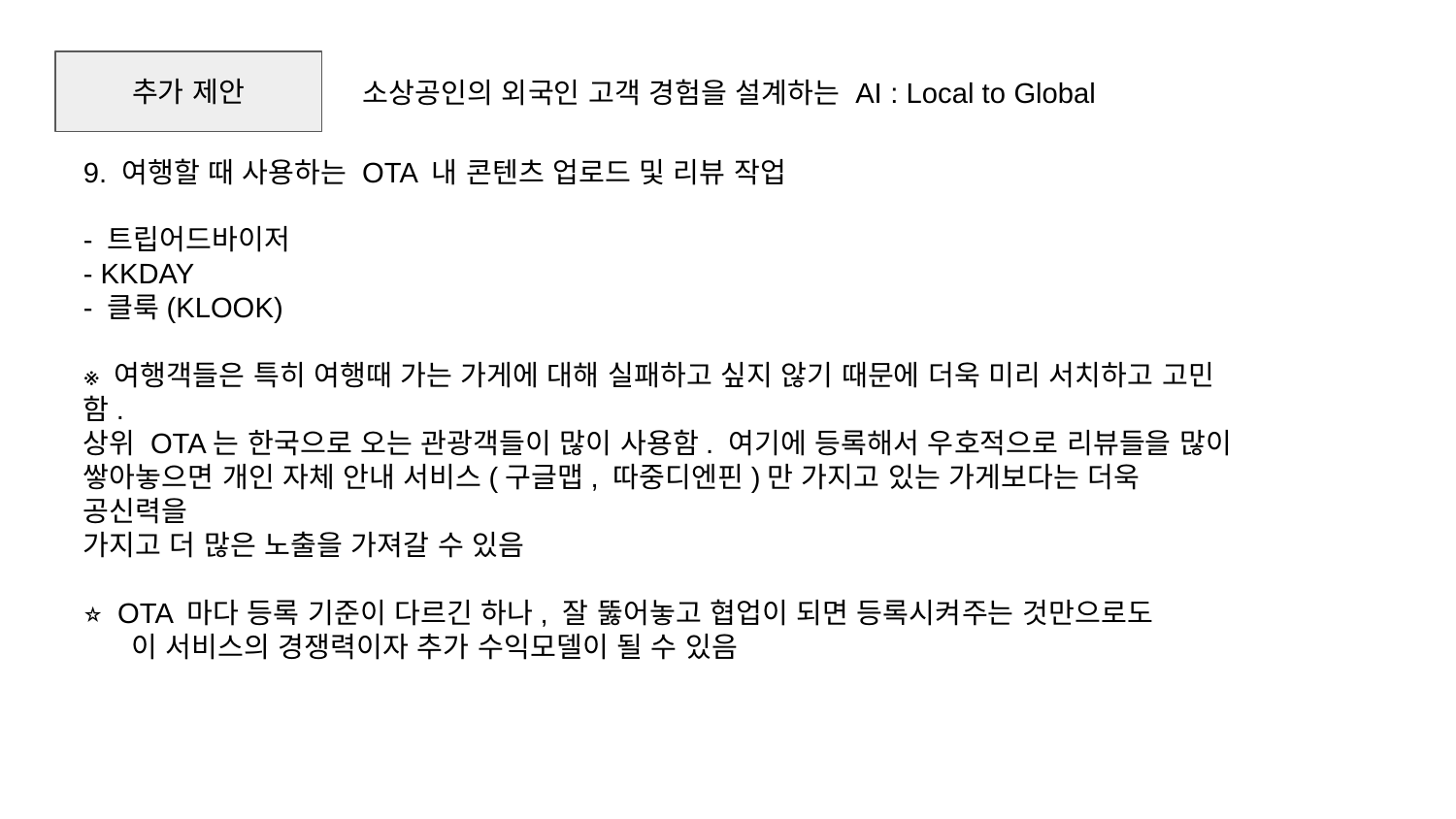

추가 제안
소상공인의 외국인 고객 경험을 설계하는 AI : Local to Global
9. 여행할 때 사용하는 OTA 내 콘텐츠 업로드 및 리뷰 작업
- 트립어드바이저
- KKDAY
- 클룩(KLOOK)
※ 여행객들은 특히 여행때 가는 가게에 대해 실패하고 싶지 않기 때문에 더욱 미리 서치하고 고민함.
상위 OTA는 한국으로 오는 관광객들이 많이 사용함. 여기에 등록해서 우호적으로 리뷰들을 많이
쌓아놓으면 개인 자체 안내 서비스(구글맵, 따중디엔핀)만 가지고 있는 가게보다는 더욱 공신력을
가지고 더 많은 노출을 가져갈 수 있음
⭐ OTA 마다 등록 기준이 다르긴 하나, 잘 뚫어놓고 협업이 되면 등록시켜주는 것만으로도
      이 서비스의 경쟁력이자 추가 수익모델이 될 수 있음